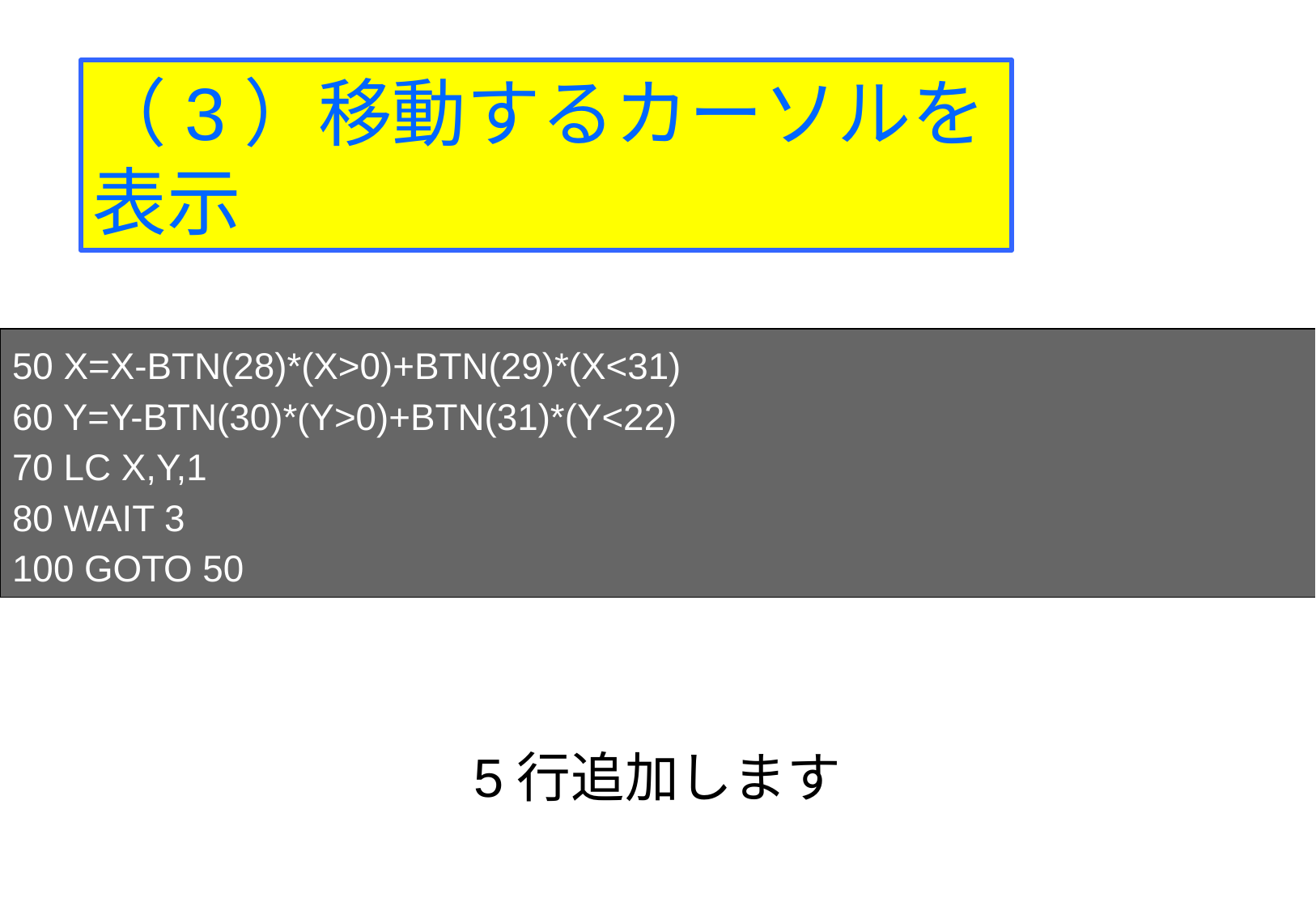

（3）移動するカーソルを表示
50 X=X-BTN(28)*(X>0)+BTN(29)*(X<31)
60 Y=Y-BTN(30)*(Y>0)+BTN(31)*(Y<22)
70 LC X,Y,1
80 WAIT 3
100 GOTO 50
5行追加します